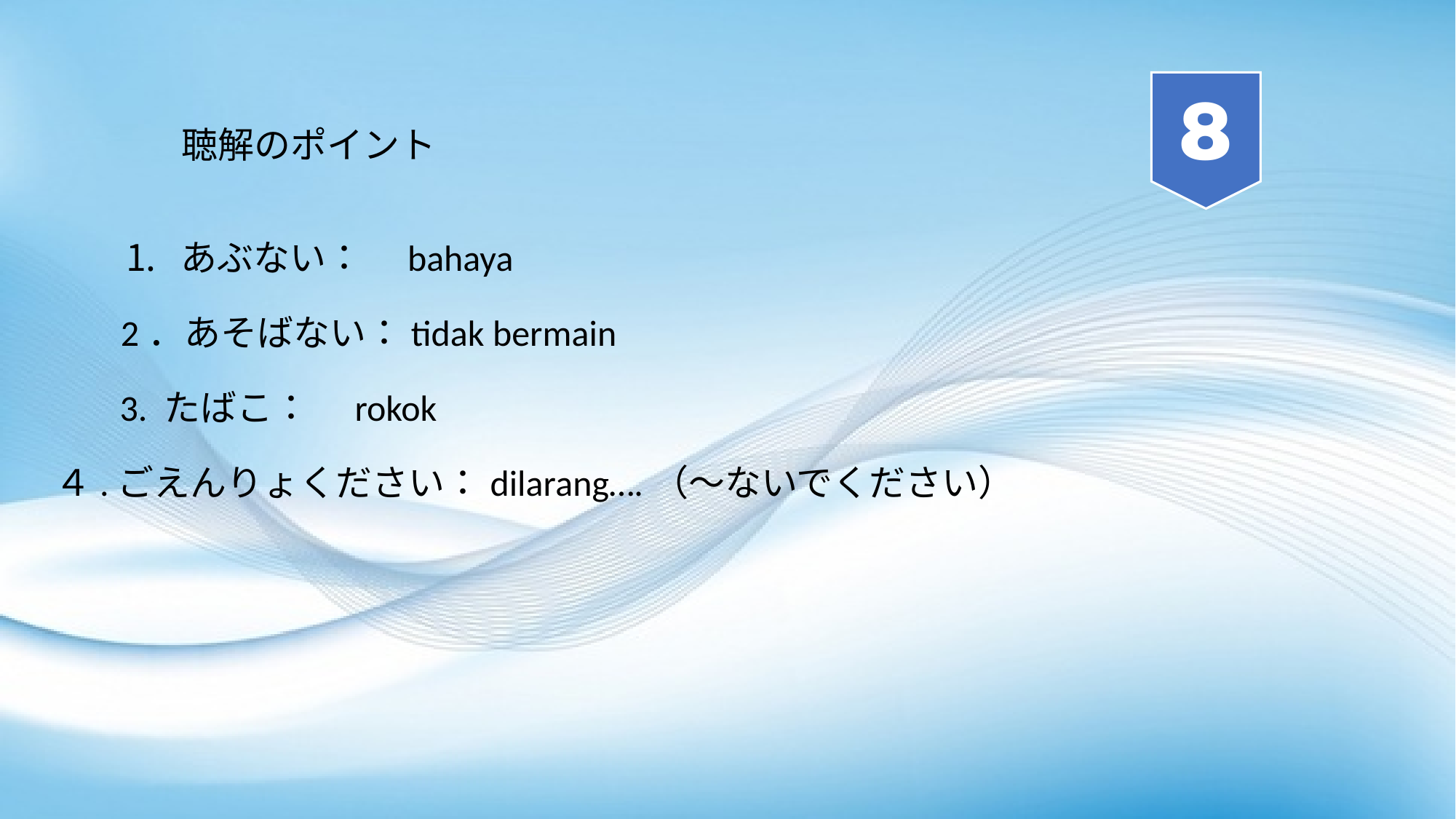

8
聴解のポイント
あぶない：　bahaya
2．あそばない：tidak bermain
3. たばこ：　rokok
４.ごえんりょください：dilarang….（～ないでください）